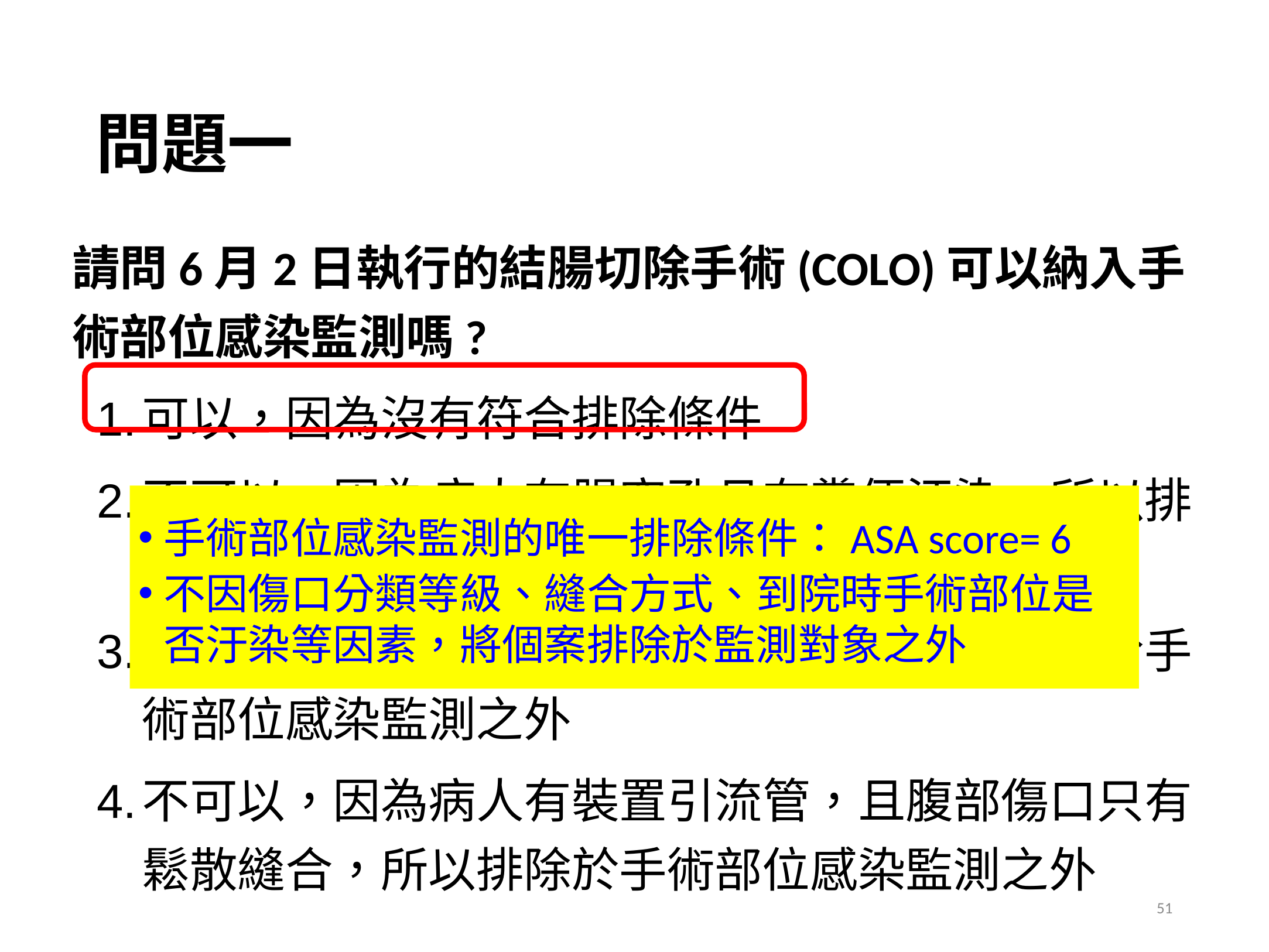

# 問題一
請問6月2日執行的結腸切除手術(COLO)可以納入手術部位感染監測嗎?
可以，因為沒有符合排除條件
不可以，因為病人有腸穿孔且有糞便汙染，所以排除於手術部位感染監測之外
不可以，因為腹腔傷口分類等級高，所以排除於手術部位感染監測之外
不可以，因為病人有裝置引流管，且腹部傷口只有鬆散縫合，所以排除於手術部位感染監測之外

手術部位感染監測的唯一排除條件：ASA score= 6
不因傷口分類等級、縫合方式、到院時手術部位是否汙染等因素，將個案排除於監測對象之外

51